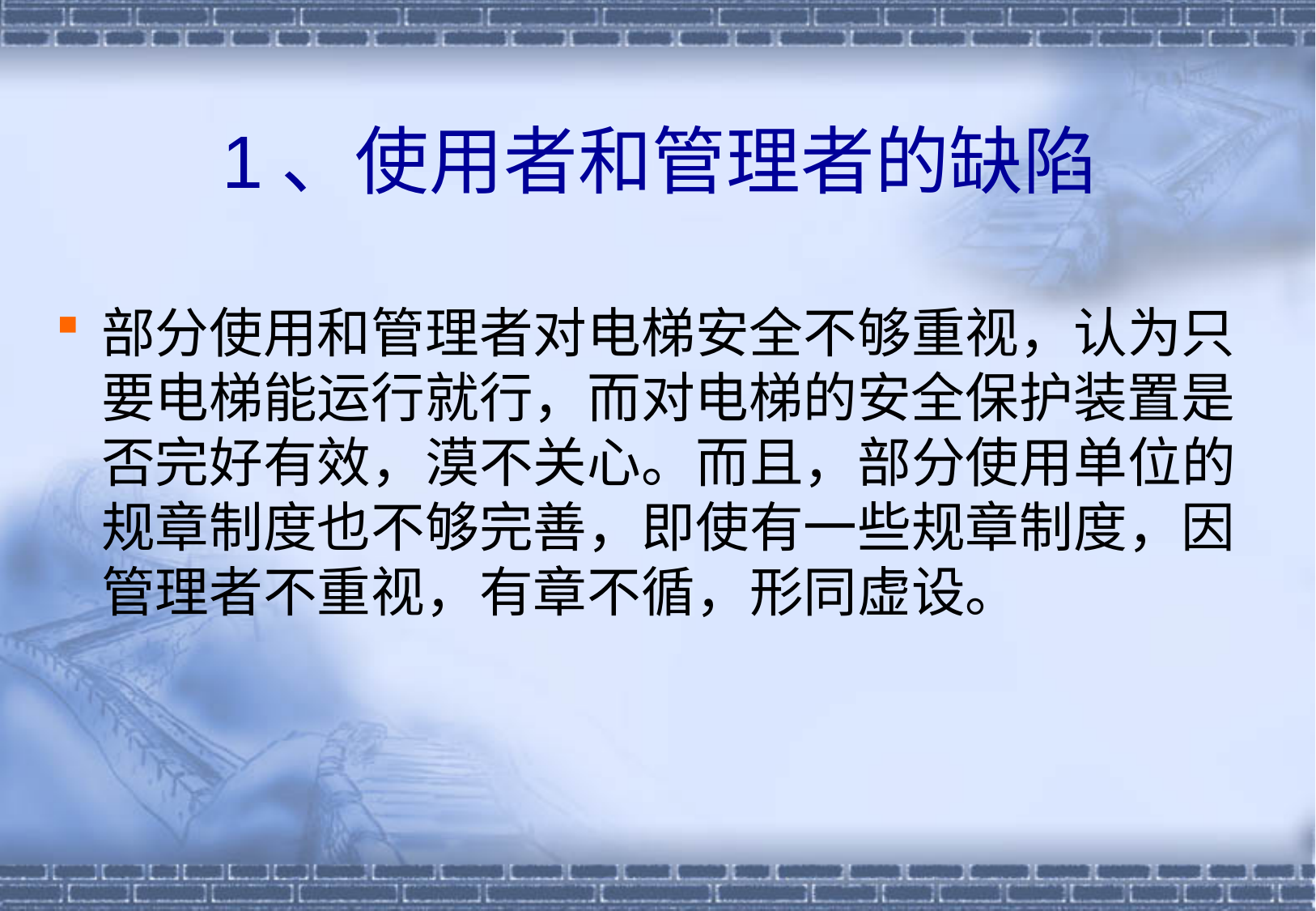

# 1、使用者和管理者的缺陷
部分使用和管理者对电梯安全不够重视，认为只要电梯能运行就行，而对电梯的安全保护装置是否完好有效，漠不关心。而且，部分使用单位的规章制度也不够完善，即使有一些规章制度，因管理者不重视，有章不循，形同虚设。